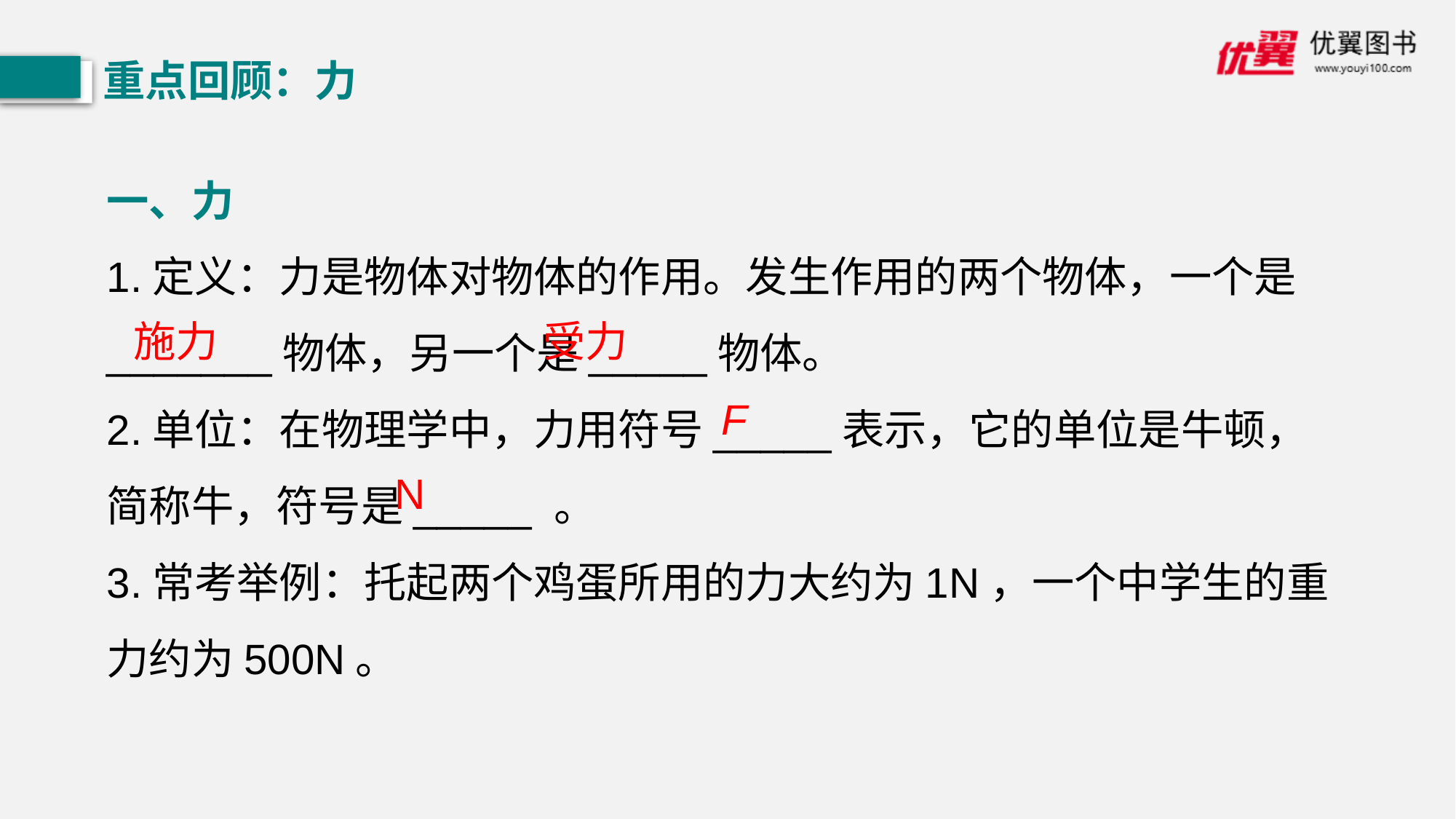

重点回顾：力

一、力
1.定义：力是物体对物体的作用。发生作用的两个物体，一个是_______物体，另一个是_____物体。
2.单位：在物理学中，力用符号_____表示，它的单位是牛顿，简称牛，符号是_____ 。
3.常考举例：托起两个鸡蛋所用的力大约为1N，一个中学生的重力约为500N。
施力
受力
F
N